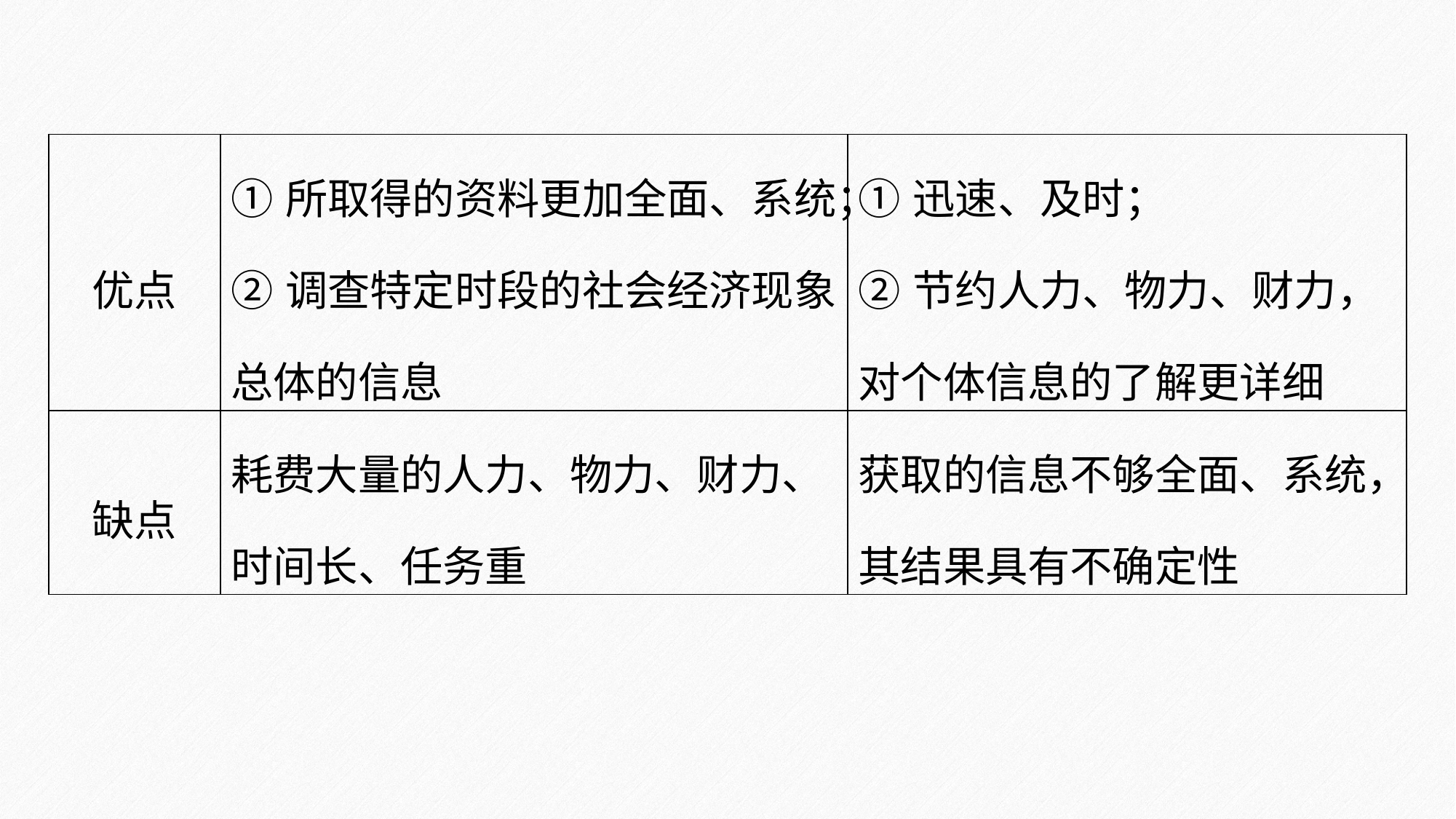

| 优点 | ①所取得的资料更加全面、系统； ②调查特定时段的社会经济现象总体的信息 | ①迅速、及时； ②节约人力、物力、财力，对个体信息的了解更详细 |
| --- | --- | --- |
| 缺点 | 耗费大量的人力、物力、财力、时间长、任务重 | 获取的信息不够全面、系统，其结果具有不确定性 |